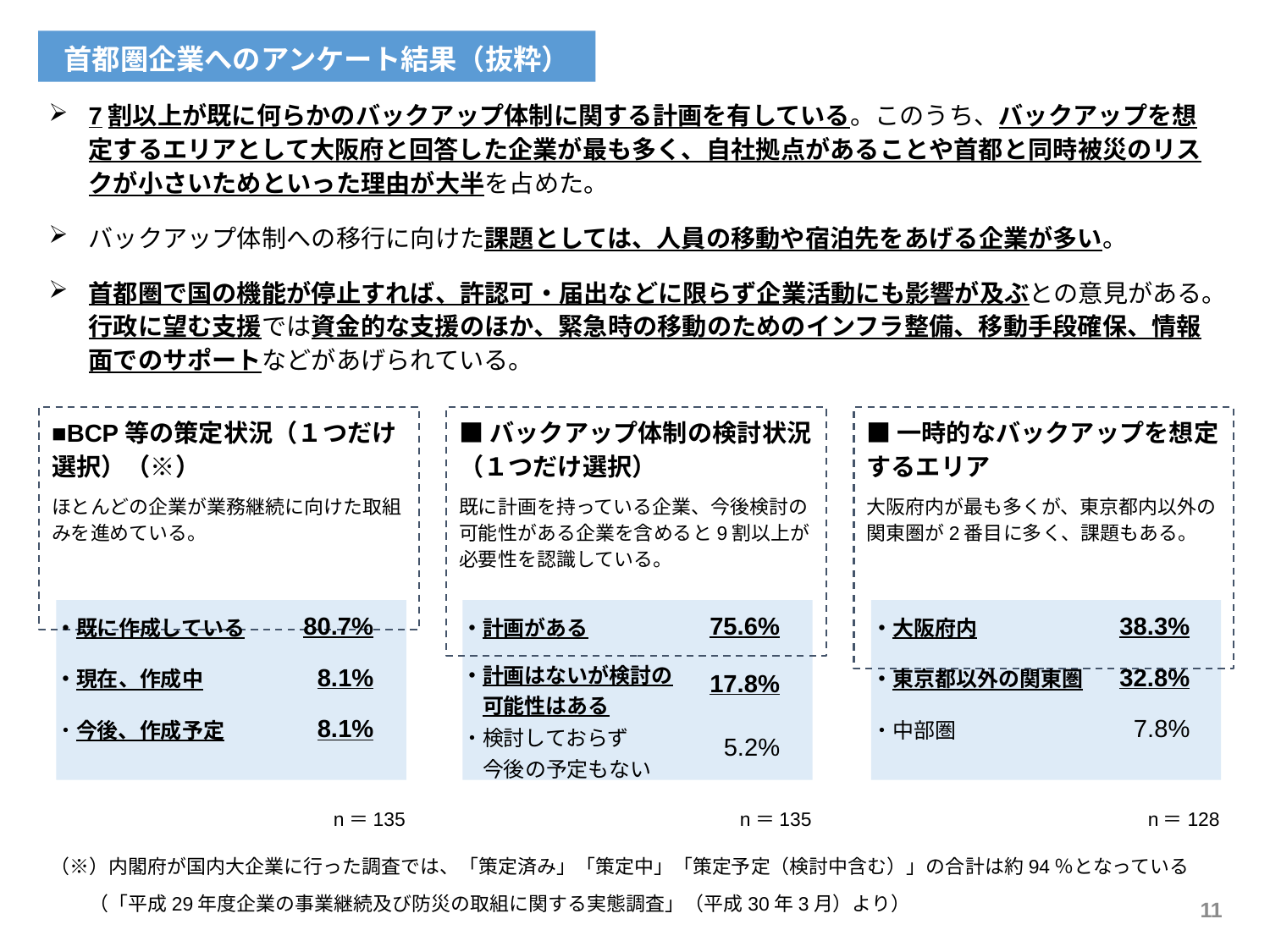

首都圏企業へのアンケート結果（抜粋）
（首都圏企業へのアンケートより）
7割以上が既に何らかのバックアップ体制に関する計画を有している。このうち、バックアップを想定するエリアとして大阪府と回答した企業が最も多く、自社拠点があることや首都と同時被災のリスクが小さいためといった理由が大半を占めた。
バックアップ体制への移行に向けた課題としては、人員の移動や宿泊先をあげる企業が多い。
首都圏で国の機能が停止すれば、許認可・届出などに限らず企業活動にも影響が及ぶとの意見がある。行政に望む支援では資金的な支援のほか、緊急時の移動のためのインフラ整備、移動手段確保、情報面でのサポートなどがあげられている。
■BCP等の策定状況（１つだけ選択）（※）
ほとんどの企業が業務継続に向けた取組みを進めている。

■バックアップ体制の検討状況（１つだけ選択）
既に計画を持っている企業、今後検討の可能性がある企業を含めると9割以上が必要性を認識している。

■一時的なバックアップを想定するエリア
大阪府内が最も多くが、東京都内以外の関東圏が2番目に多く、課題もある。

|  |  |
| --- | --- |
| ・既に作成している | 80.7% |
| ・現在、作成中 | 8.1% |
| ・今後、作成予定 | 8.1% |
|  |  |
| --- | --- |
| ・計画がある | 75.6% |
| ・計画はないが検討の 　可能性はある | 17.8% |
| ・検討しておらず 　今後の予定もない | 5.2% |
|  |  |
| --- | --- |
| ・大阪府内 | 38.3% |
| ・東京都以外の関東圏 | 32.8% |
| ・中部圏 | 7.8% |

n＝135
n＝135
n＝128
（※）内閣府が国内大企業に行った調査では、「策定済み」「策定中」「策定予定（検討中含む）」の合計は約94％となっている
　　（「平成29年度企業の事業継続及び防災の取組に関する実態調査」（平成30年3月）より）
11